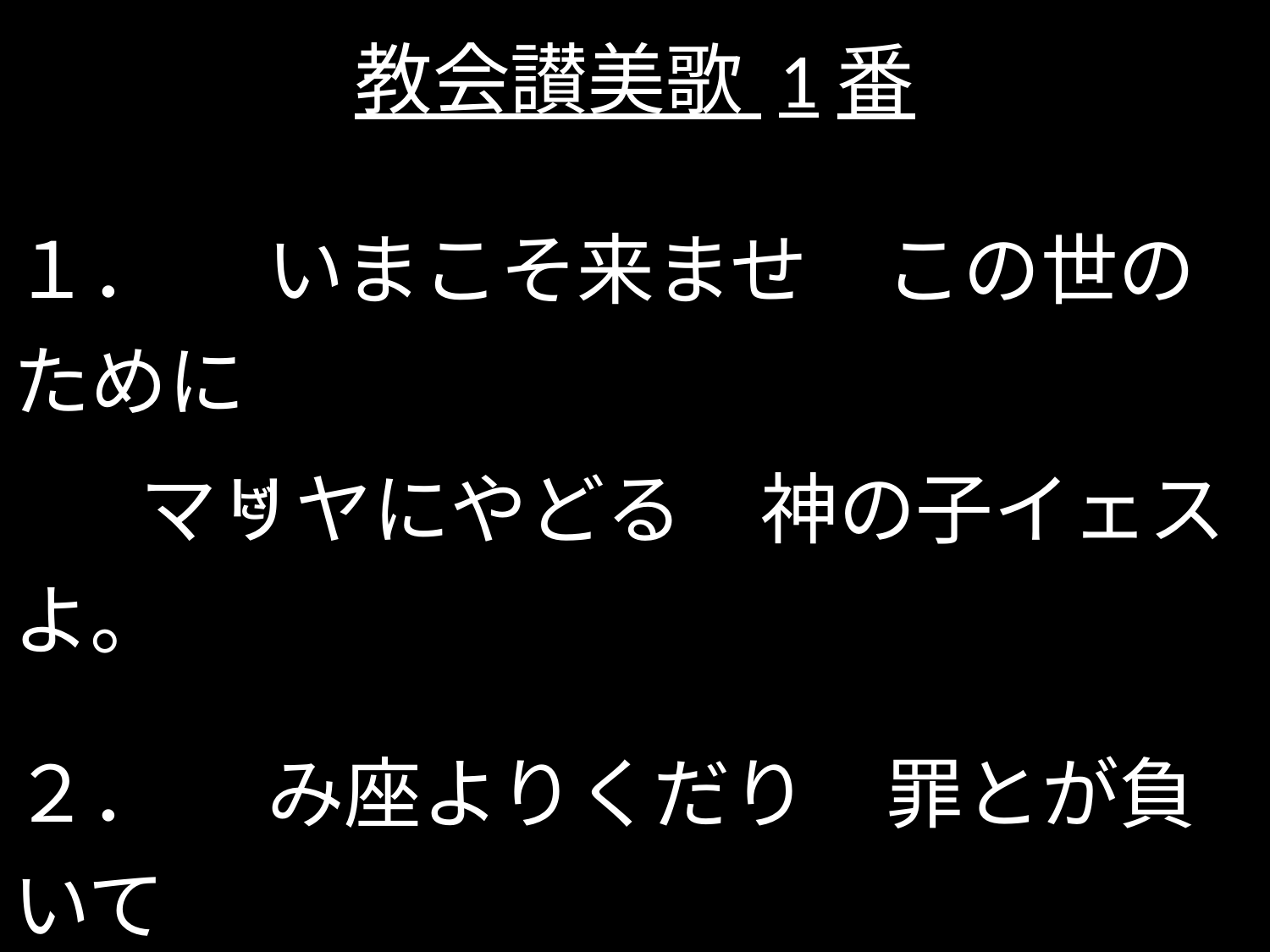

# 教会讃美歌 1番
１．	いまこそ来ませ　この世のために
      	マリヤにやどる　神の子イェスよ。

２．	み座よりくだり　罪とが負いて
     	われらを救い　み許にかえる。

ざ